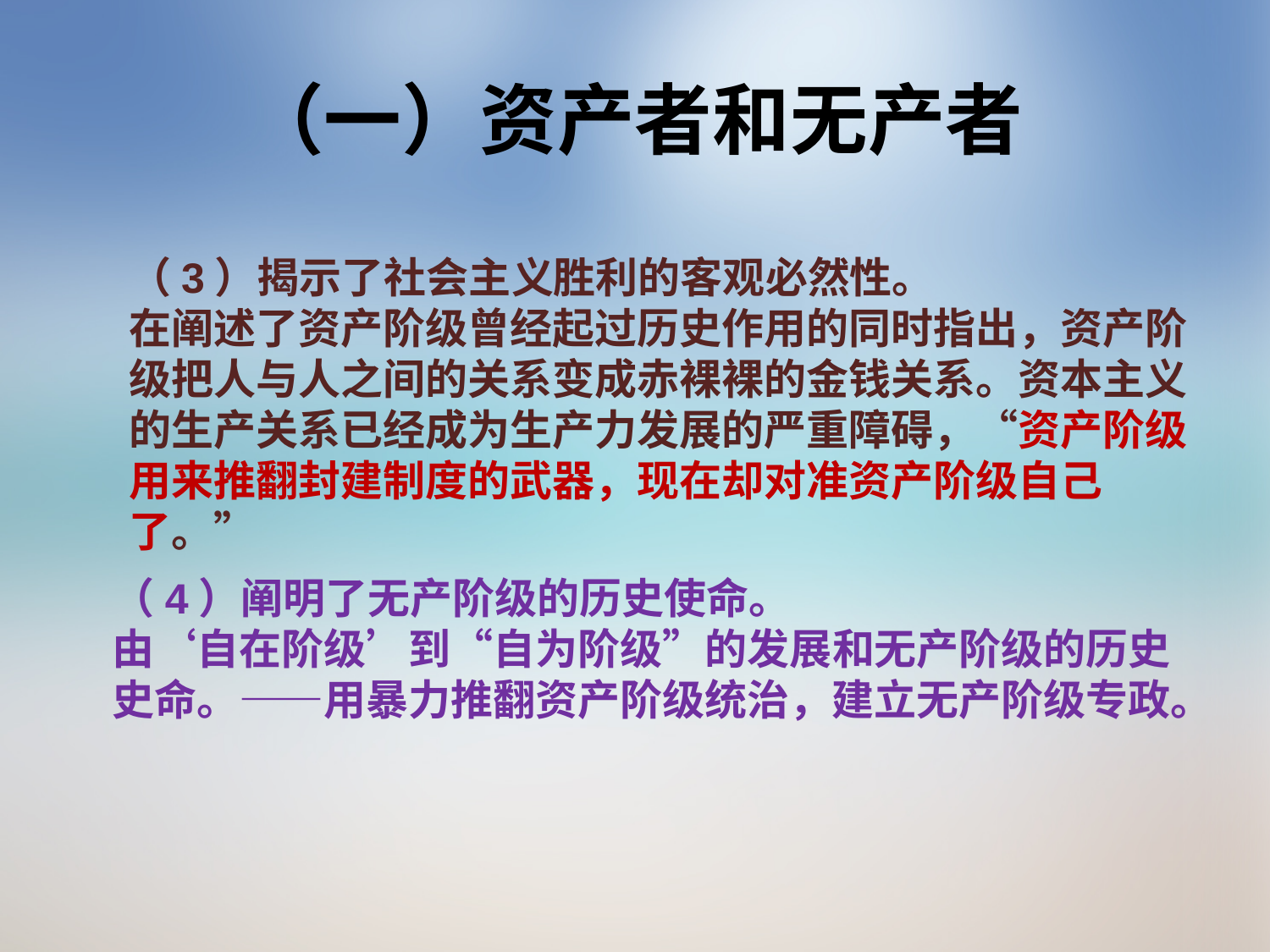

# （一）资产者和无产者
（3）揭示了社会主义胜利的客观必然性。
在阐述了资产阶级曾经起过历史作用的同时指出，资产阶级把人与人之间的关系变成赤裸裸的金钱关系。资本主义的生产关系已经成为生产力发展的严重障碍，“资产阶级用来推翻封建制度的武器，现在却对准资产阶级自己了。”
（4）阐明了无产阶级的历史使命。
由‘自在阶级’到“自为阶级”的发展和无产阶级的历史史命。——用暴力推翻资产阶级统治，建立无产阶级专政。